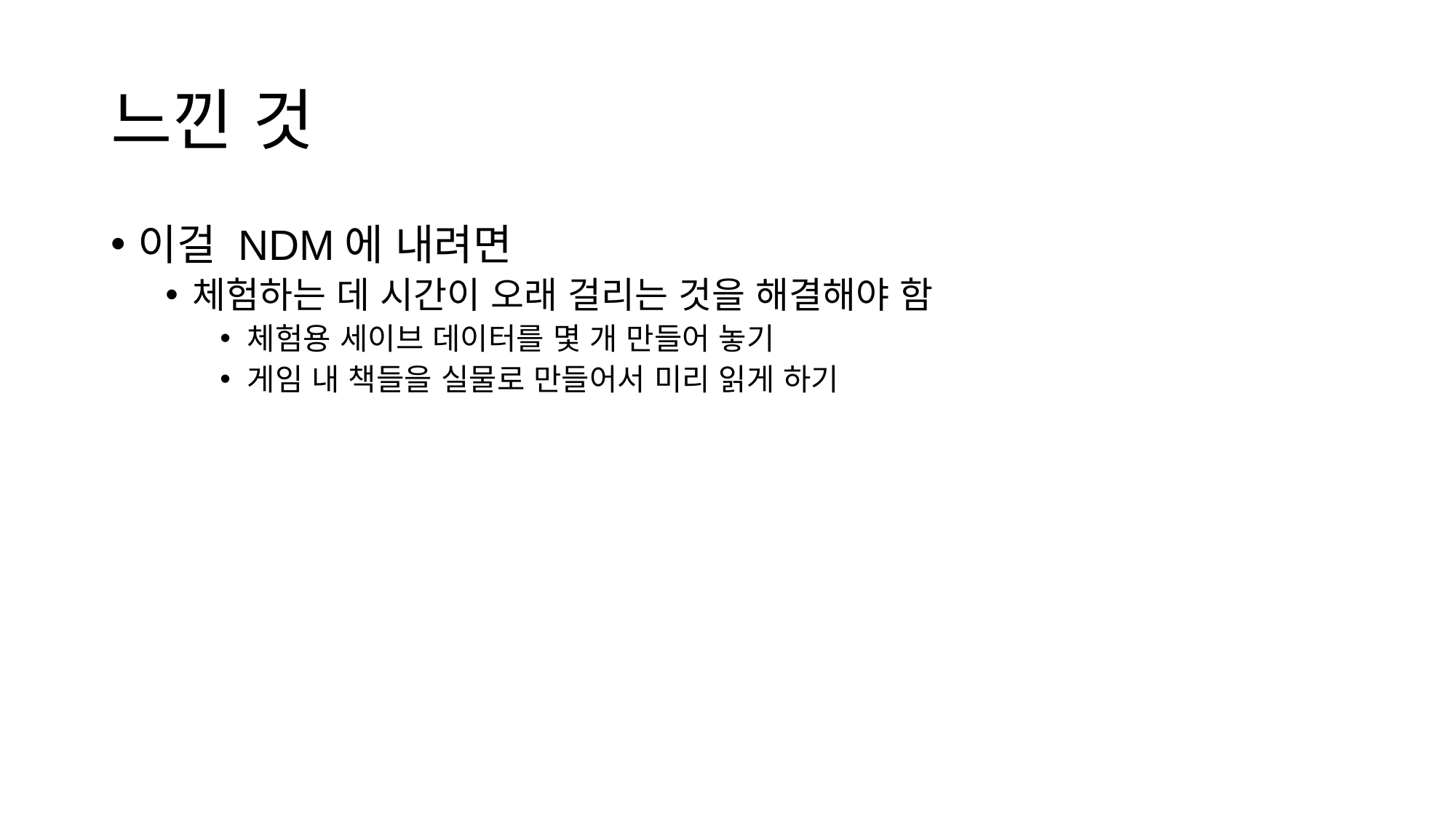

# 느낀 것
이걸 NDM에 내려면
체험하는 데 시간이 오래 걸리는 것을 해결해야 함
체험용 세이브 데이터를 몇 개 만들어 놓기
게임 내 책들을 실물로 만들어서 미리 읽게 하기